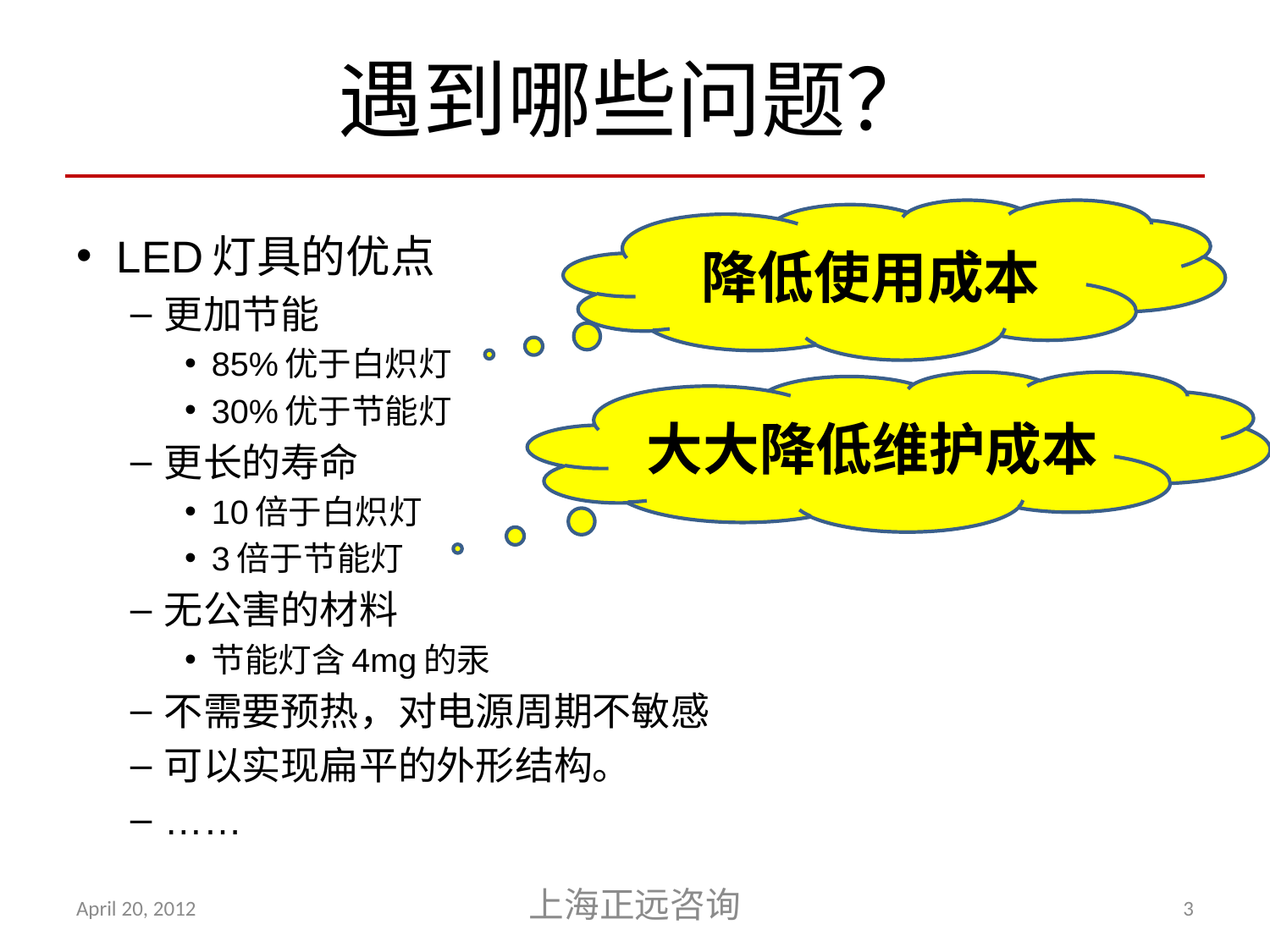

# 遇到哪些问题？
降低使用成本
LED灯具的优点
更加节能
85%优于白炽灯
30%优于节能灯
更长的寿命
10倍于白炽灯
3倍于节能灯
无公害的材料
节能灯含4mg的汞
不需要预热，对电源周期不敏感
可以实现扁平的外形结构。
……
大大降低维护成本
April 20, 2012
上海正远咨询
3